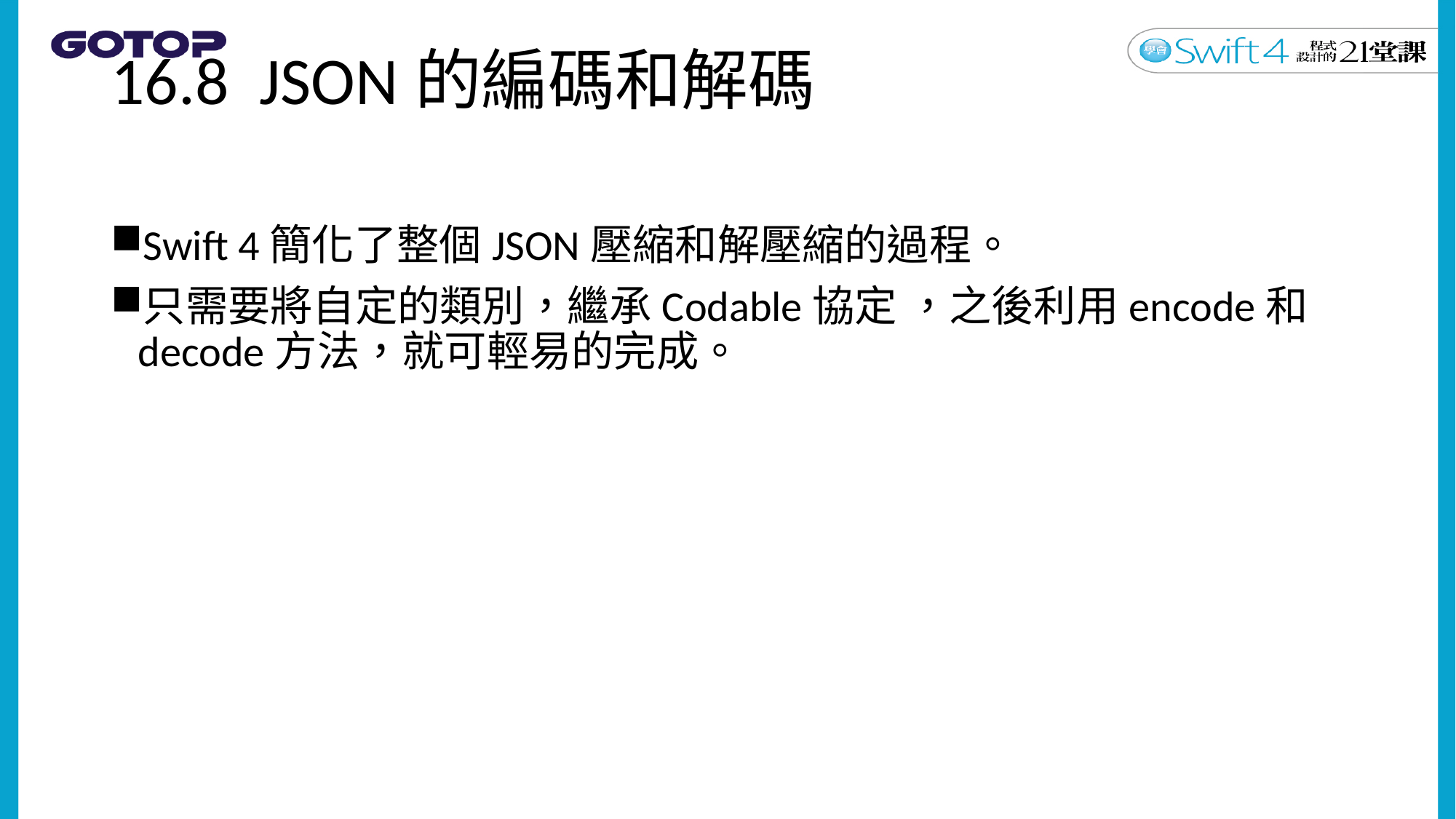

# 16.8  JSON的編碼和解碼
Swift 4簡化了整個JSON壓縮和解壓縮的過程。
只需要將自定的類別，繼承Codable協定 ，之後利用encode和decode方法，就可輕易的完成。